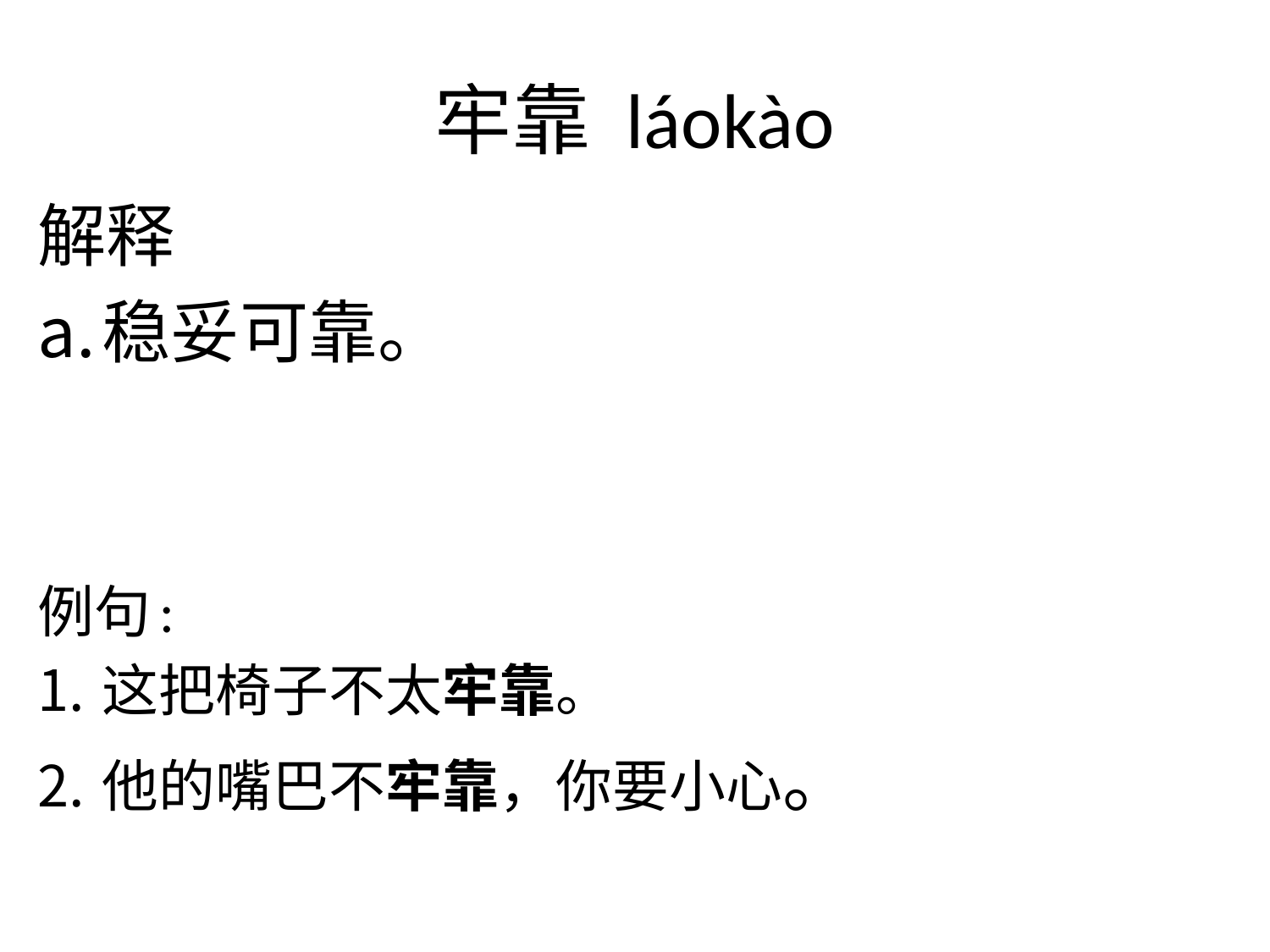

# 牢靠 láokào
解释
稳妥可靠。

例句:
这把椅子不太牢靠。
他的嘴巴不牢靠，你要小心。